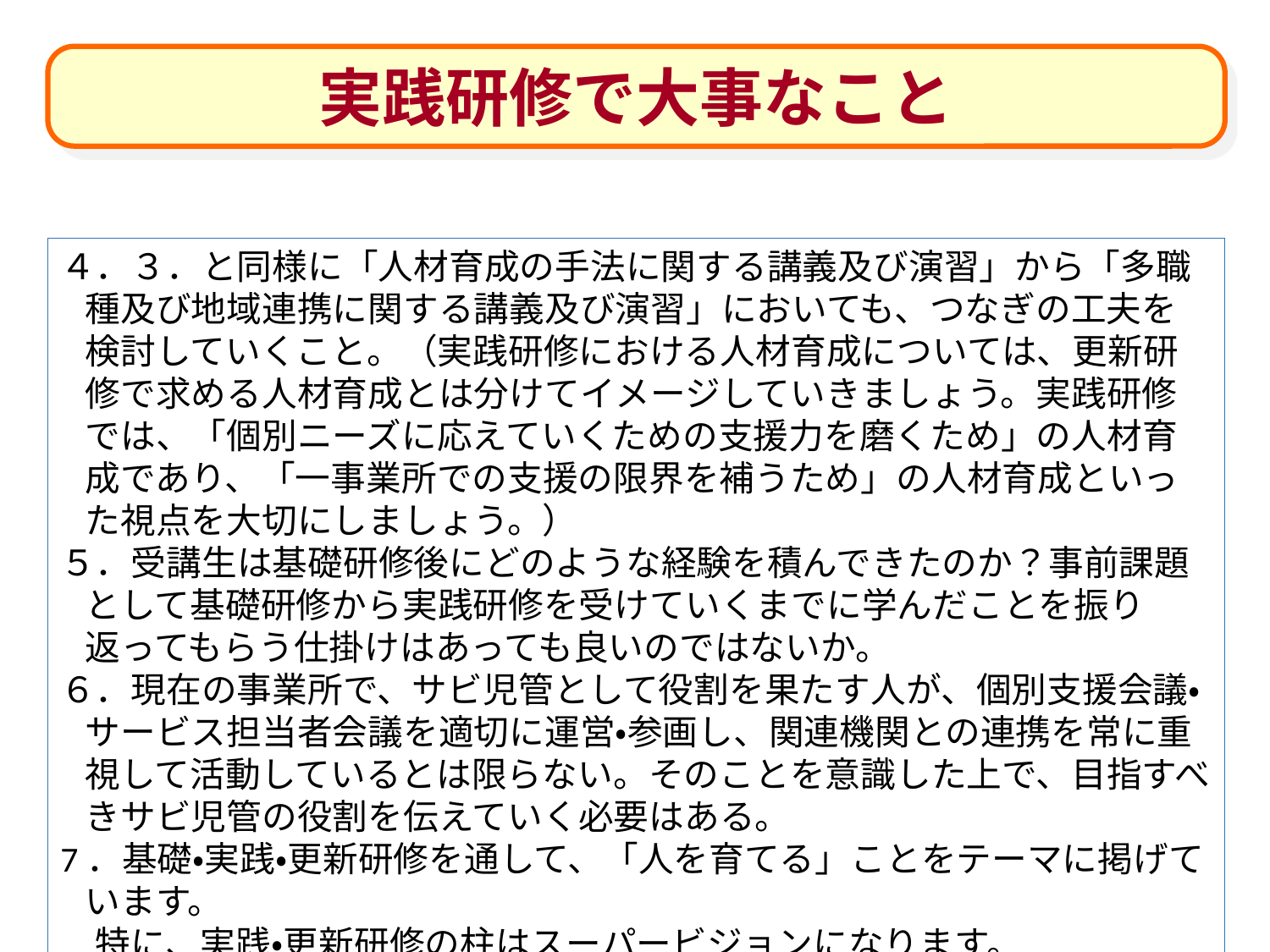

実践研修で大事なこと
４．３．と同様に「人材育成の手法に関する講義及び演習」から「多職種及び地域連携に関する講義及び演習」においても、つなぎの工夫を検討していくこと。（実践研修における人材育成については、更新研修で求める人材育成とは分けてイメージしていきましょう。実践研修では、「個別ニーズに応えていくための支援力を磨くため」の人材育成であり、「一事業所での支援の限界を補うため」の人材育成といった視点を大切にしましょう。）
５．受講生は基礎研修後にどのような経験を積んできたのか？事前課題として基礎研修から実践研修を受けていくまでに学んだことを振り返ってもらう仕掛けはあっても良いのではないか。
６．現在の事業所で、サビ児管として役割を果たす人が、個別支援会議・サービス担当者会議を適切に運営・参画し、関連機関との連携を常に重視して活動しているとは限らない。そのことを意識した上で、目指すべきサビ児管の役割を伝えていく必要はある。
7．基礎・実践・更新研修を通して、「人を育てる」ことをテーマに掲げています。
　特に、実践・更新研修の柱はスーパービジョンになります。